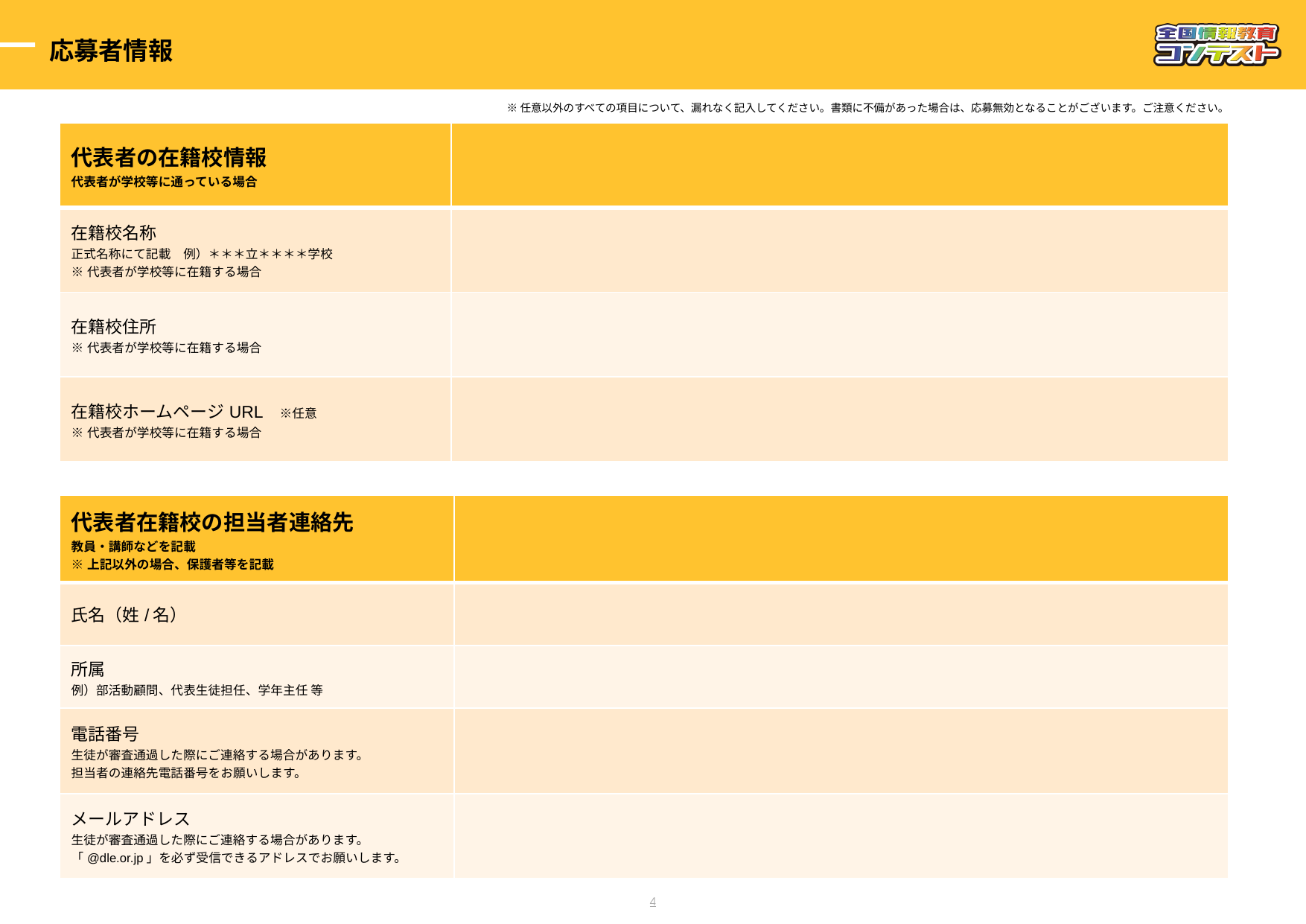

応募者情報
※任意以外のすべての項目について、漏れなく記入してください。書類に不備があった場合は、応募無効となることがございます。ご注意ください。
| 代表者の在籍校情報 代表者が学校等に通っている場合 |  |
| --- | --- |
| 在籍校名称 正式名称にて記載　例）＊＊＊立＊＊＊＊学校 ※代表者が学校等に在籍する場合 |  |
| 在籍校住所 ※代表者が学校等に在籍する場合 |  |
| 在籍校ホームページURL　※任意 ※代表者が学校等に在籍する場合 |  |
| 代表者在籍校の担当者連絡先 教員・講師などを記載 ※上記以外の場合、保護者等を記載 |  |
| --- | --- |
| 氏名（姓/名） |  |
| 所属 例）部活動顧問、代表生徒担任、学年主任 等 |  |
| 電話番号 生徒が審査通過した際にご連絡する場合があります。 担当者の連絡先電話番号をお願いします。 |  |
| メールアドレス 生徒が審査通過した際にご連絡する場合があります。「@dle.or.jp」を必ず受信できるアドレスでお願いします。 |  |
4